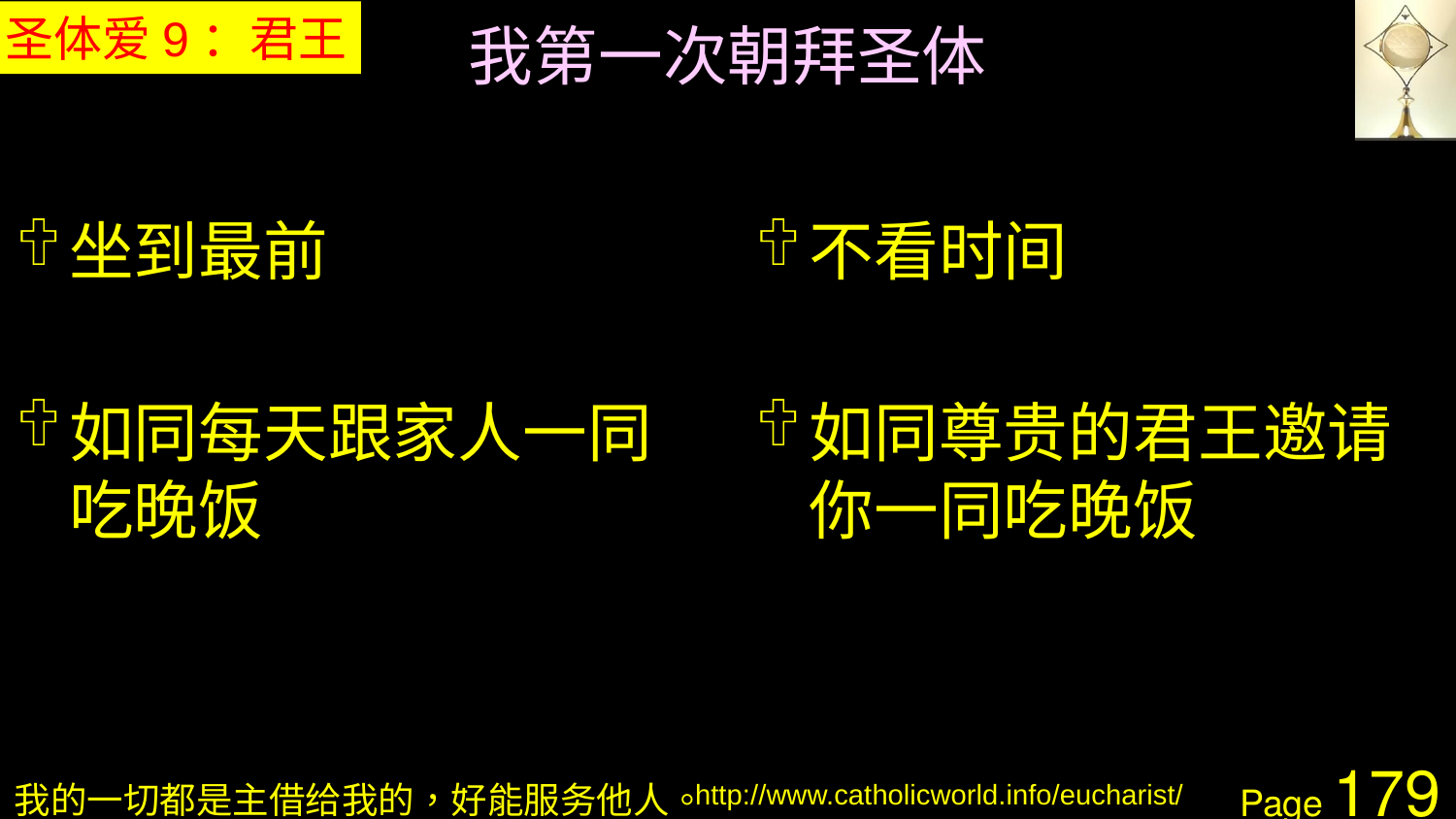

# 我第一次朝拜圣体
圣体爱9：君王

坐到最前

如同每天跟家人一同吃晚饭

不看时间

如同尊贵的君王邀请你一同吃晚饭